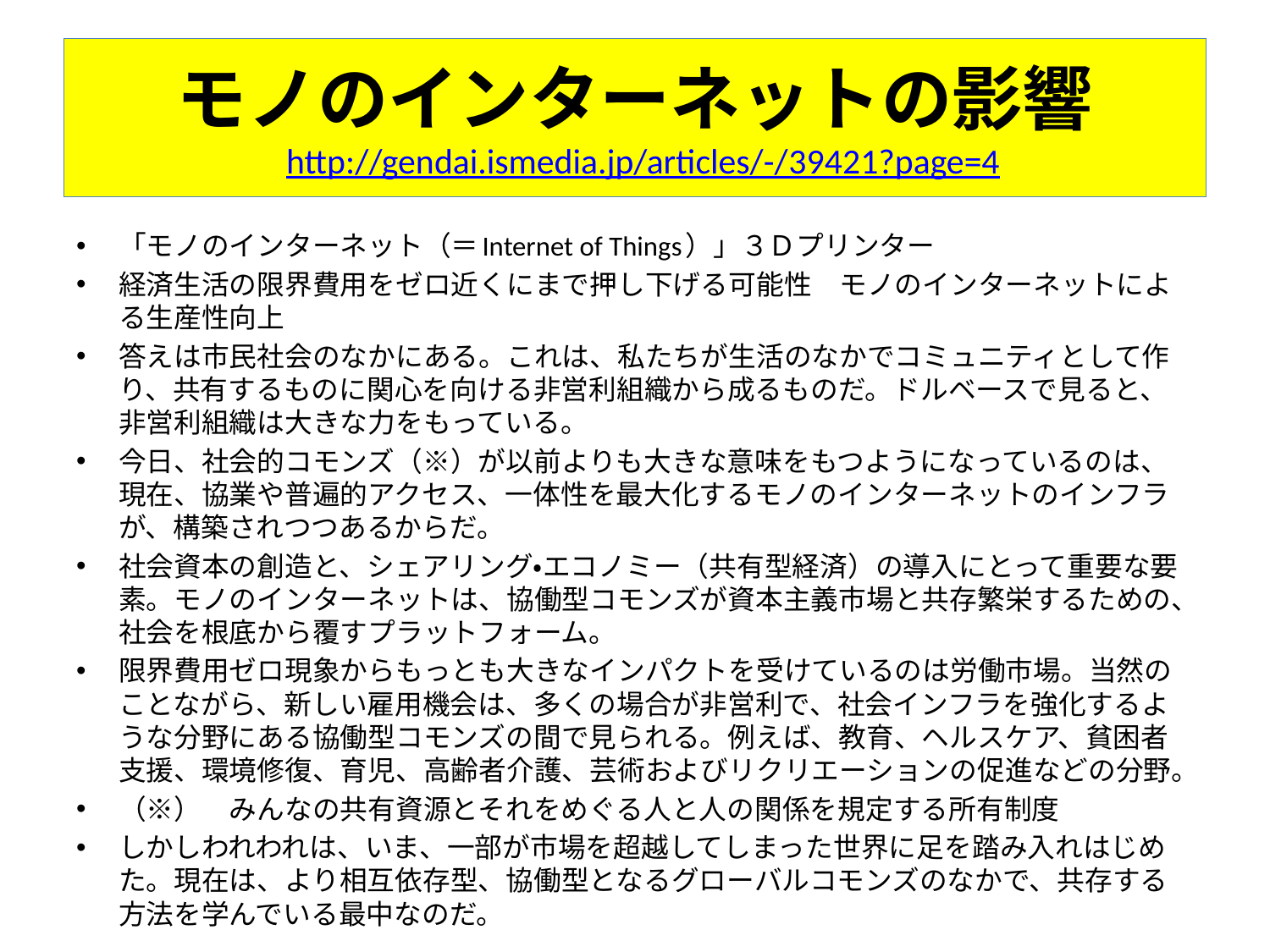

# モノのインターネットの影響 http://gendai.ismedia.jp/articles/-/39421?page=4
「モノのインターネット（＝Internet of Things）」３Ｄプリンター
経済生活の限界費用をゼロ近くにまで押し下げる可能性　モノのインターネットによる生産性向上
答えは市民社会のなかにある。これは、私たちが生活のなかでコミュニティとして作り、共有するものに関心を向ける非営利組織から成るものだ。ドルベースで見ると、非営利組織は大きな力をもっている。
今日、社会的コモンズ（※）が以前よりも大きな意味をもつようになっているのは、現在、協業や普遍的アクセス、一体性を最大化するモノのインターネットのインフラが、構築されつつあるからだ。
社会資本の創造と、シェアリング・エコノミー（共有型経済）の導入にとって重要な要素。モノのインターネットは、協働型コモンズが資本主義市場と共存繁栄するための、社会を根底から覆すプラットフォーム。
限界費用ゼロ現象からもっとも大きなインパクトを受けているのは労働市場。当然のことながら、新しい雇用機会は、多くの場合が非営利で、社会インフラを強化するような分野にある協働型コモンズの間で見られる。例えば、教育、ヘルスケア、貧困者支援、環境修復、育児、高齢者介護、芸術およびリクリエーションの促進などの分野。
（※） みんなの共有資源とそれをめぐる人と人の関係を規定する所有制度
しかしわれわれは、いま、一部が市場を超越してしまった世界に足を踏み入れはじめた。現在は、より相互依存型、協働型となるグローバルコモンズのなかで、共存する方法を学んでいる最中なのだ。